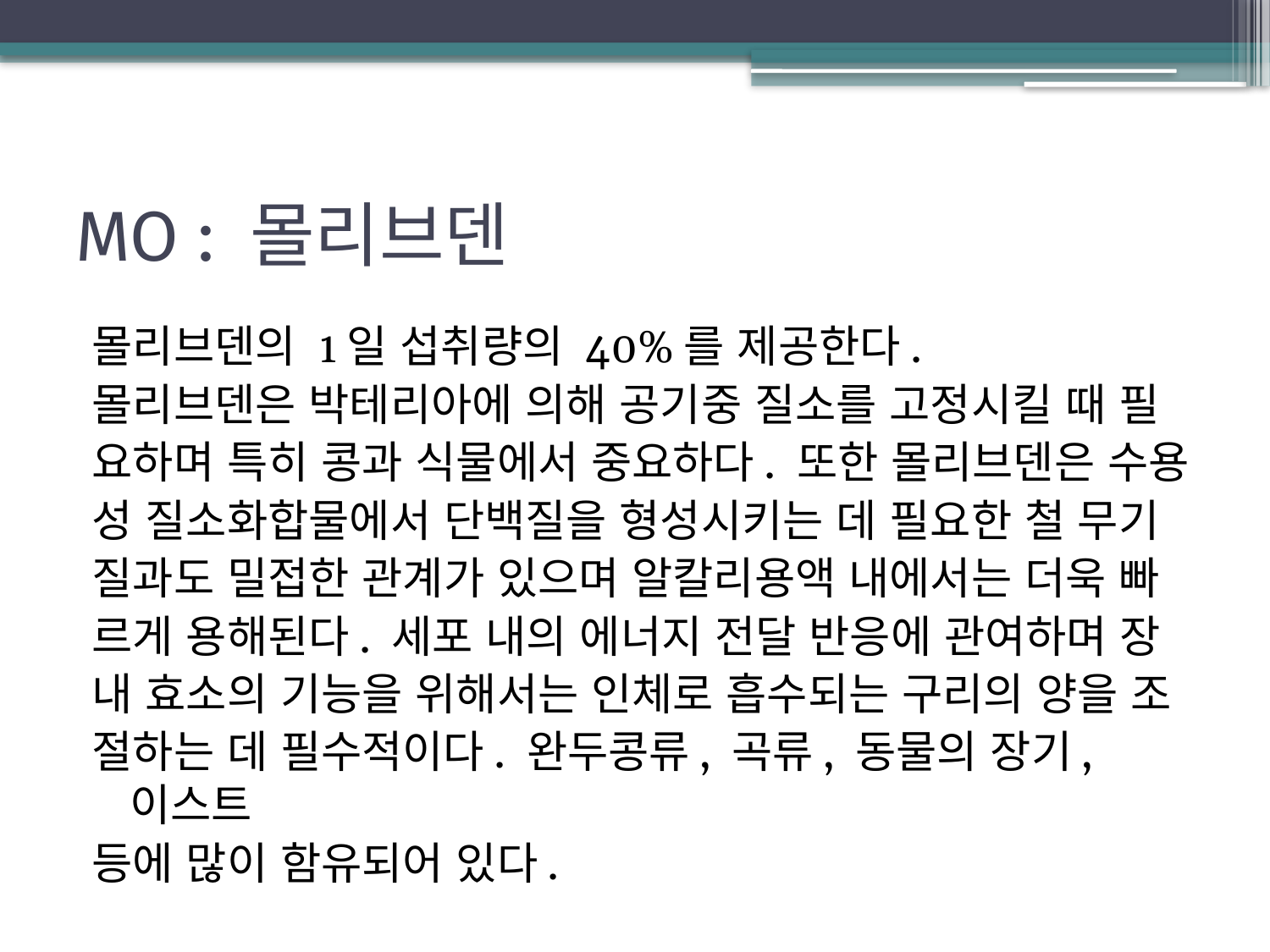

# MO : 몰리브덴
몰리브덴의 1일 섭취량의 40%를 제공한다.
몰리브덴은 박테리아에 의해 공기중 질소를 고정시킬 때 필
요하며 특히 콩과 식물에서 중요하다. 또한 몰리브덴은 수용
성 질소화합물에서 단백질을 형성시키는 데 필요한 철 무기
질과도 밀접한 관계가 있으며 알칼리용액 내에서는 더욱 빠
르게 용해된다. 세포 내의 에너지 전달 반응에 관여하며 장
내 효소의 기능을 위해서는 인체로 흡수되는 구리의 양을 조
절하는 데 필수적이다. 완두콩류, 곡류, 동물의 장기, 이스트
등에 많이 함유되어 있다.